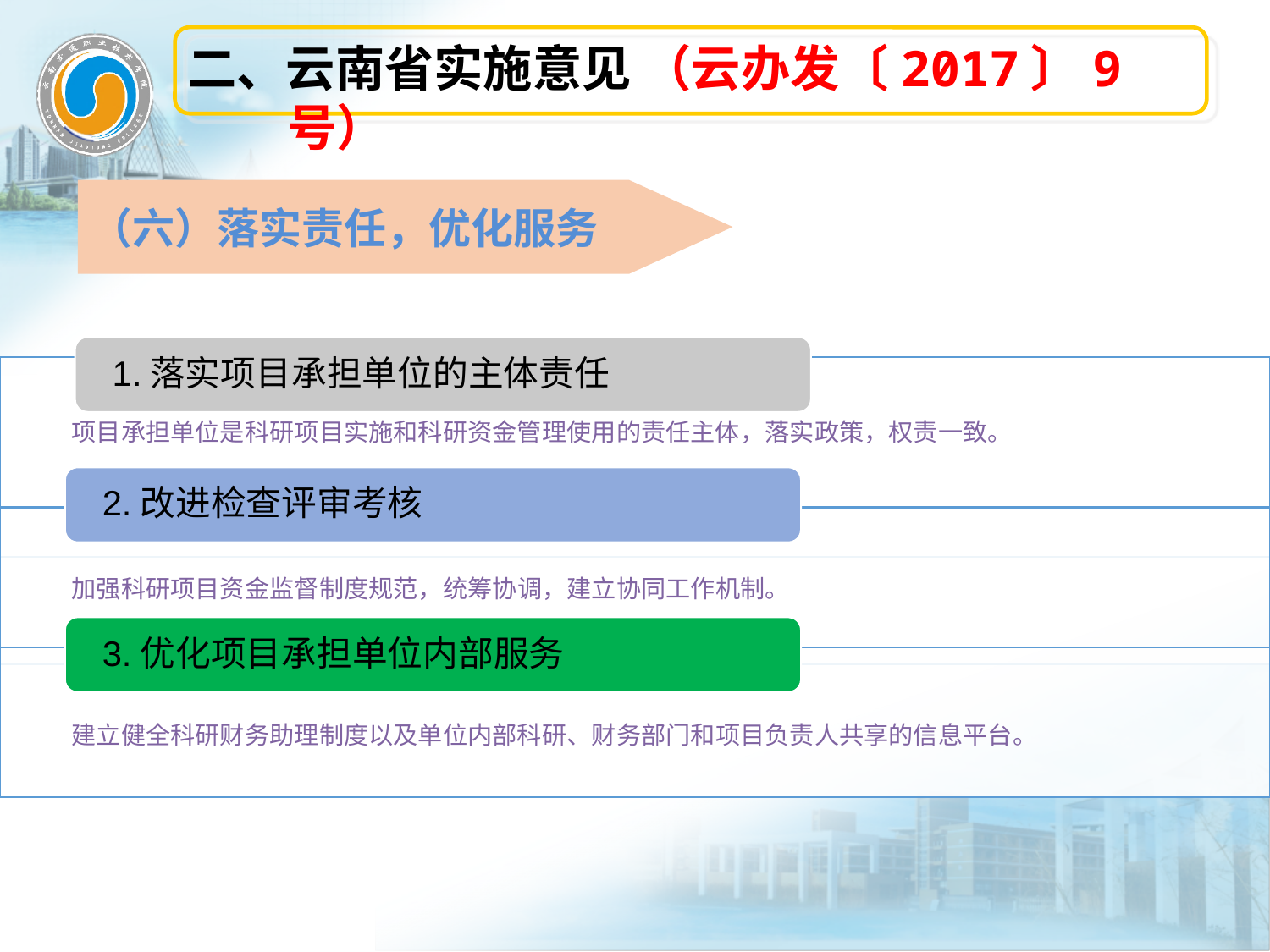

二、云南省实施意见 （云办发〔2017〕9号）
（六）落实责任，优化服务
1.落实项目承担单位的主体责任

项目承担单位是科研项目实施和科研资金管理使用的责任主体，落实政策，权责一致。
2.改进检查评审考核

加强科研项目资金监督制度规范，统筹协调，建立协同工作机制。
3.优化项目承担单位内部服务

建立健全科研财务助理制度以及单位内部科研、财务部门和项目负责人共享的信息平台。